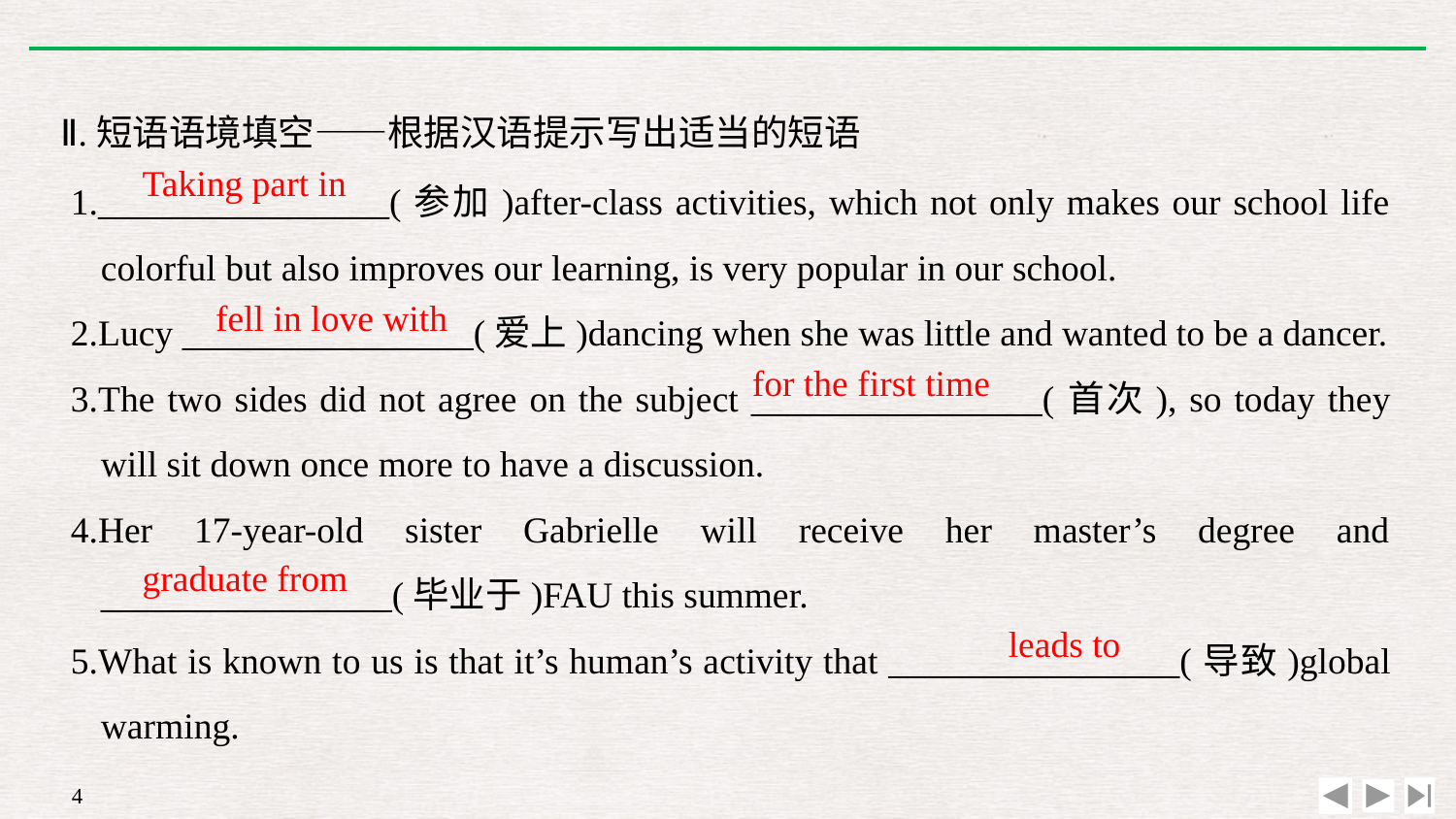

Ⅱ.短语语境填空——根据汉语提示写出适当的短语
1.________________(参加)after-class activities, which not only makes our school life colorful but also improves our learning, is very popular in our school.
2.Lucy ________________(爱上)dancing when she was little and wanted to be a dancer.
3.The two sides did not agree on the subject ________________(首次), so today they will sit down once more to have a discussion.
4.Her 17-year-old sister Gabrielle will receive her master’s degree and ________________(毕业于)FAU this summer.
5.What is known to us is that it’s human’s activity that ________________(导致)global warming.
Taking part in
fell in love with
for the first time
graduate from
leads to